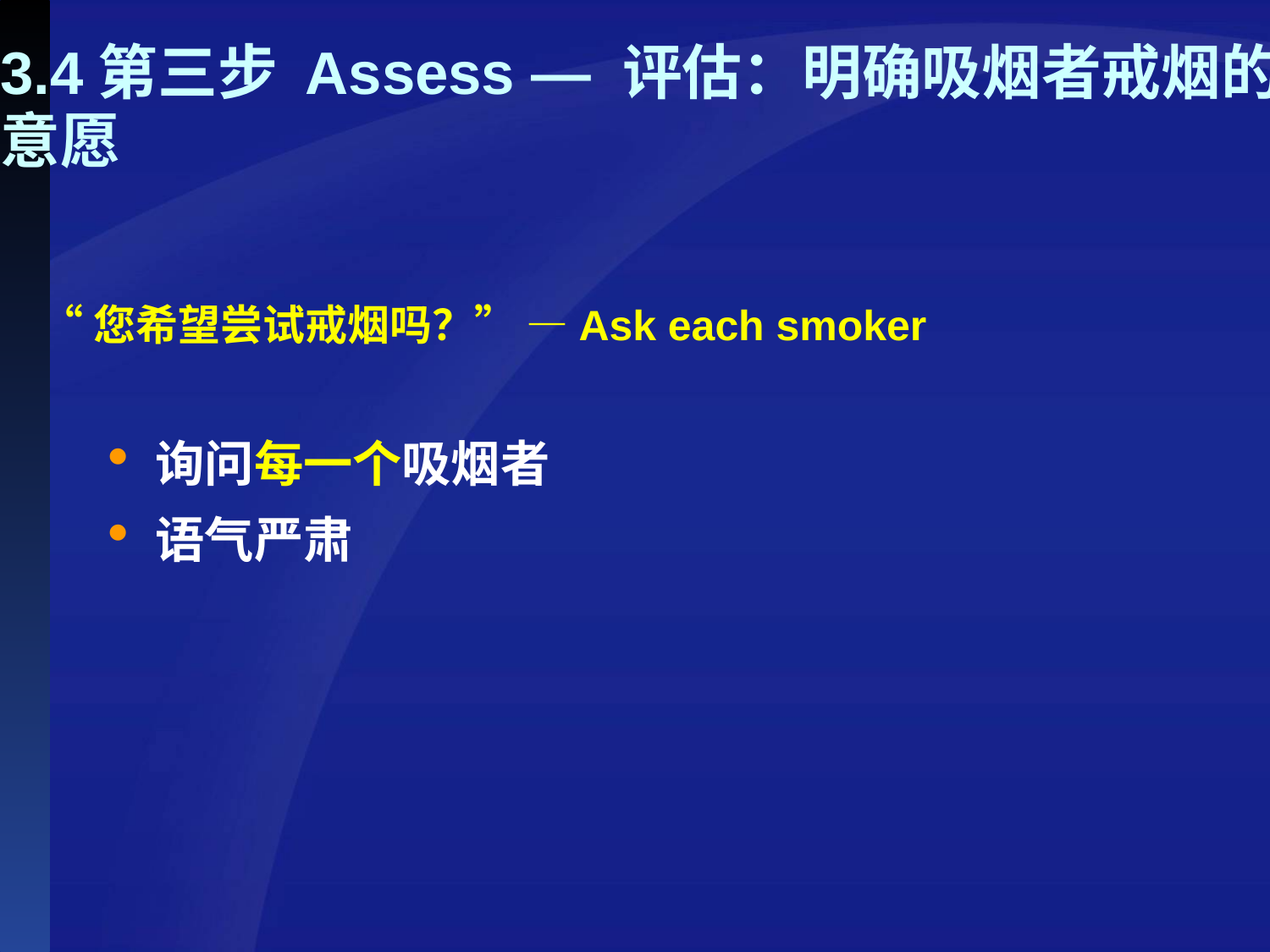

3.4第三步 Assess — 评估：明确吸烟者戒烟的意愿
“您希望尝试戒烟吗？” ―Ask each smoker
询问每一个吸烟者
语气严肃